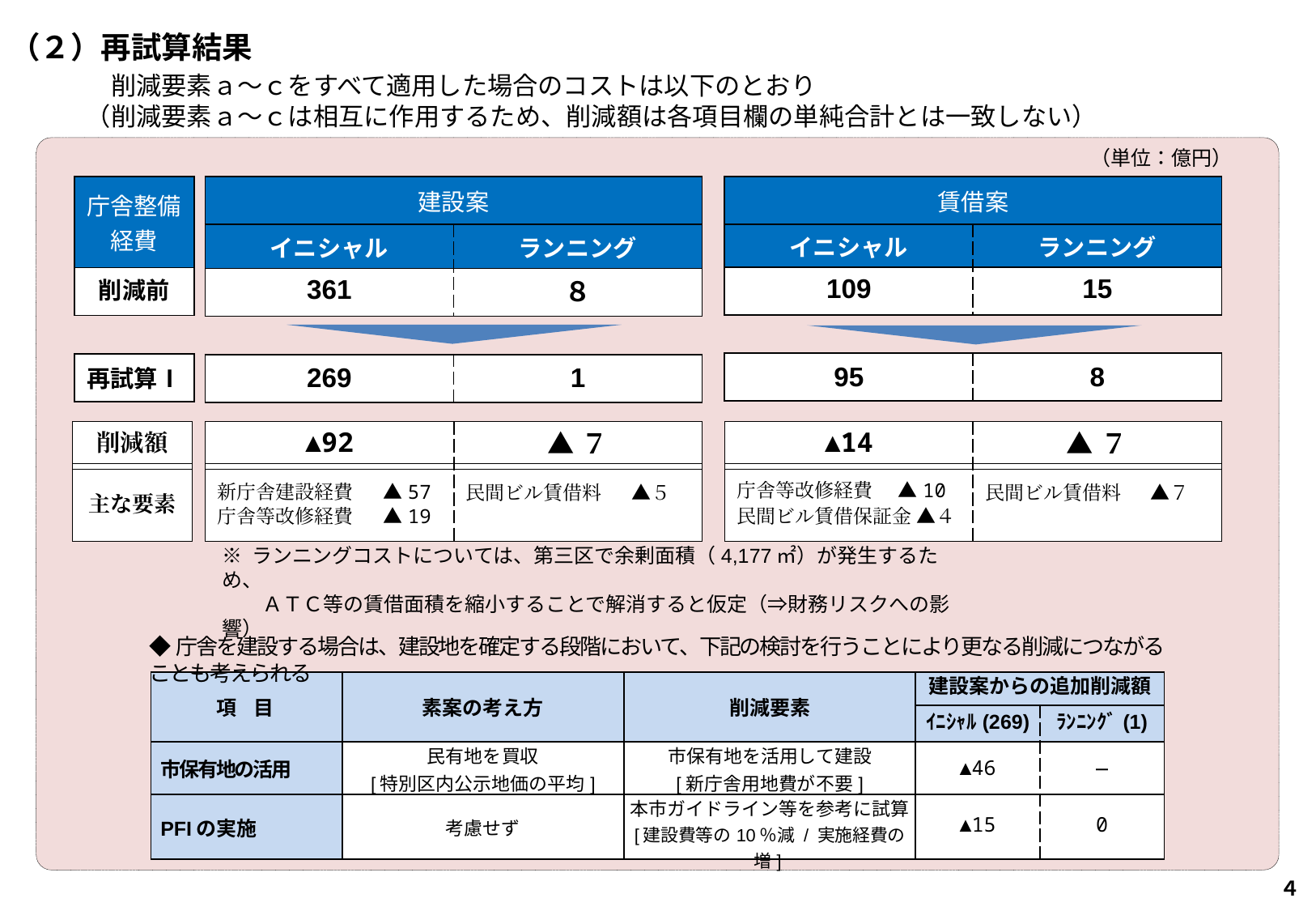

（２）再試算結果
　　　　削減要素ａ～ｃをすべて適用した場合のコストは以下のとおり
　　　（削減要素ａ～ｃは相互に作用するため、削減額は各項目欄の単純合計とは一致しない）

（単位：億円）
| 賃借案 |  |
| --- | --- |
| イニシャル | ランニング |
| 109 | 15 |
|  |  |
| 95 | 8 |
| 建設案 |  |
| --- | --- |
| イニシャル | ランニング |
| 361 | ８ |
|  |  |
| 269 | 1 |
| 庁舎整備 経費 |
| --- |
| 削減前 |
|  |
| 再試算Ⅰ |

| 削減額 |
| --- |
| 主な要素 |
| ▲92 | ▲７ |
| --- | --- |
| 新庁舎建設経費 　▲57 庁舎等改修経費 　▲19 | 民間ビル賃借料 　▲５ |
| ▲14 | ▲７ |
| --- | --- |
| 庁舎等改修経費 ▲10 民間ビル賃借保証金 ▲４ | 民間ビル賃借料 　▲７ |
※ ランニングコストについては、第三区で余剰面積（4,177㎡）が発生するため、
　　ＡＴＣ等の賃借面積を縮小することで解消すると仮定（⇒財務リスクへの影響）
◆庁舎を建設する場合は、建設地を確定する段階において、下記の検討を行うことにより更なる削減につながることも考えられる
| 項　目 | 素案の考え方 | 削減要素 | 建設案からの追加削減額 |  |
| --- | --- | --- | --- | --- |
|  |  |  | ｲﾆｼｬﾙ(269) | ﾗﾝﾆﾝｸﾞ(1) |
| 市保有地の活用 | 民有地を買収 [特別区内公示地価の平均] | 市保有地を活用して建設 [新庁舎用地費が不要] | ▲46 | — |
| PFIの実施 | 考慮せず | 本市ガイドライン等を参考に試算 [建設費等の10％減 / 実施経費の増] | ▲15 | 0 |
４